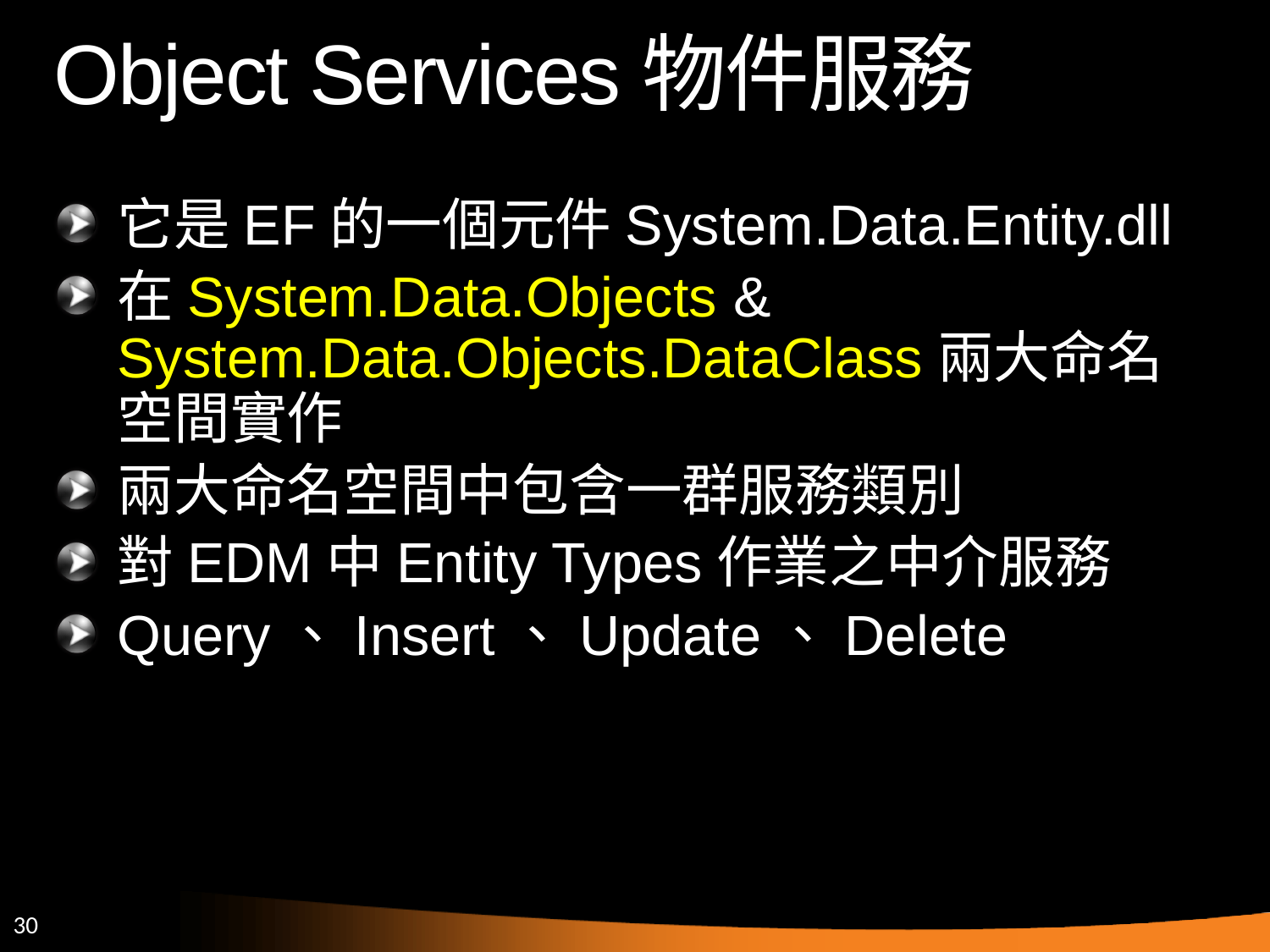

# Object Services物件服務
它是EF的一個元件System.Data.Entity.dll
在System.Data.Objects & System.Data.Objects.DataClass兩大命名空間實作
兩大命名空間中包含一群服務類別
對EDM中Entity Types作業之中介服務
Query、Insert、Update、Delete